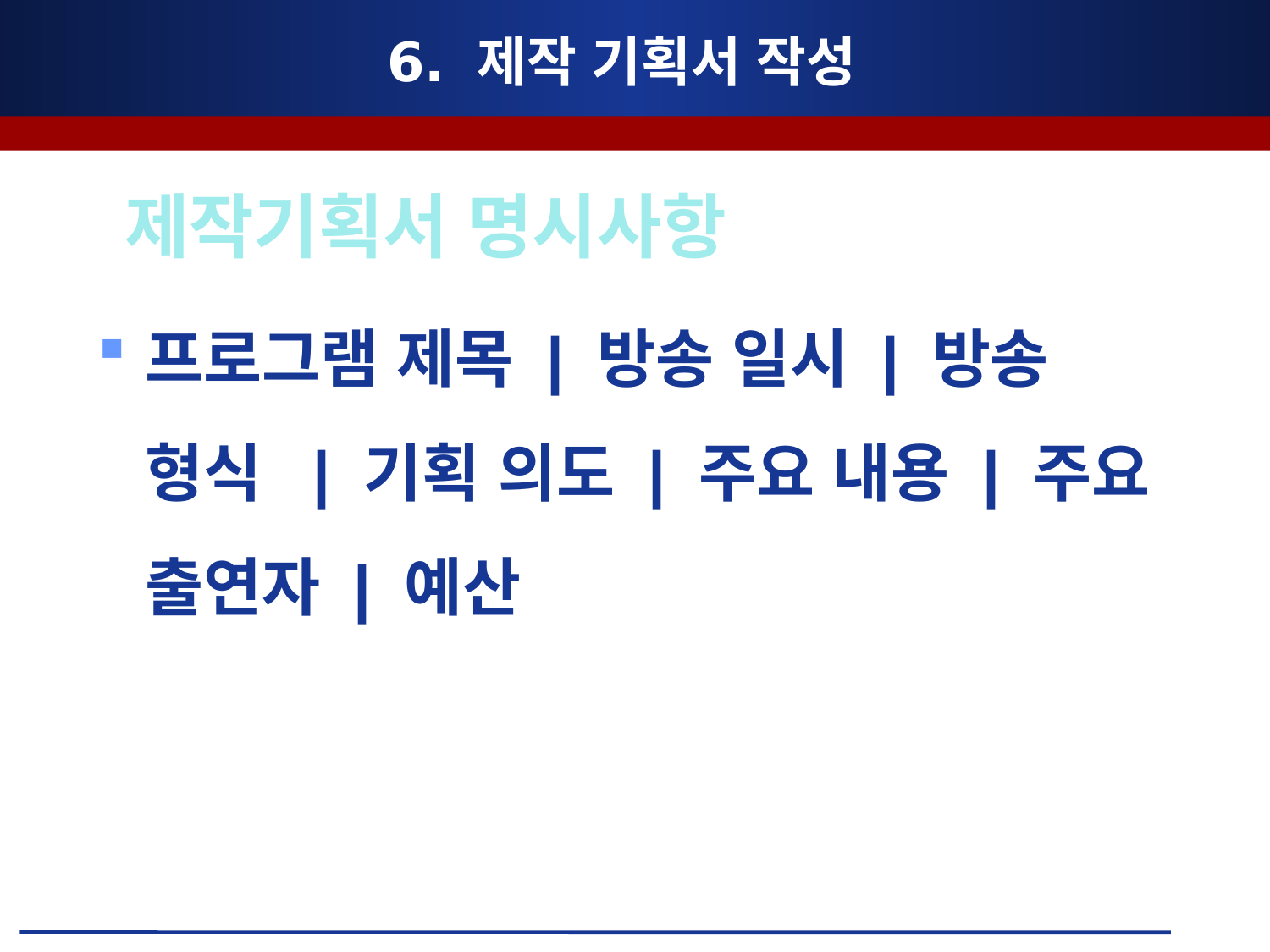

# 6. 제작 기획서 작성
제작기획서 명시사항
프로그램 제목 | 방송 일시 | 방송 형식  | 기획 의도 | 주요 내용 | 주요 출연자 | 예산